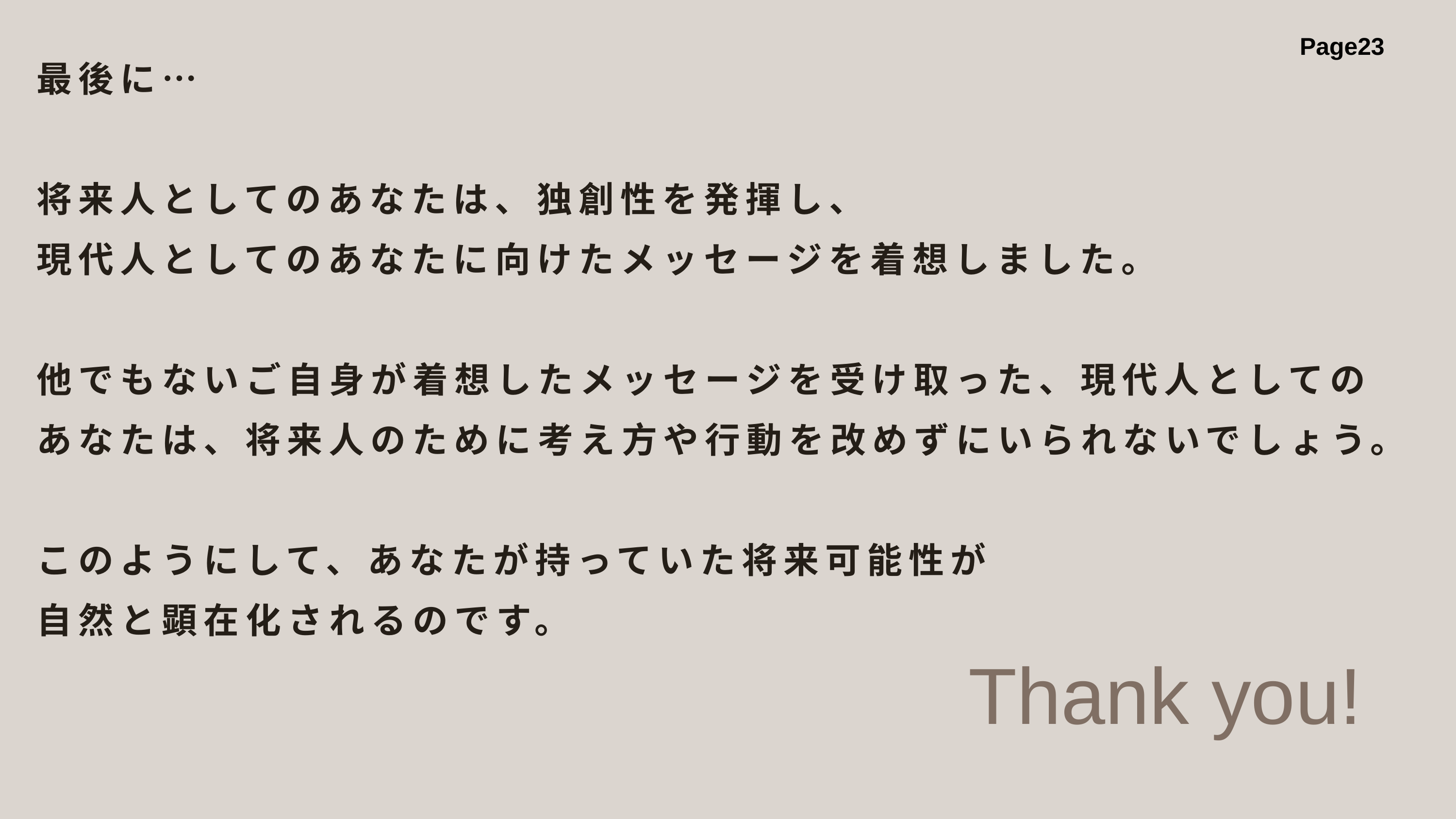

最後に…

将来人としてのあなたは、独創性を発揮し、
現代人としてのあなたに向けたメッセージを着想しました。

他でもないご自身が着想したメッセージを受け取った、現代人としての
あなたは、将来人のために考え方や行動を改めずにいられないでしょう。

このようにして、あなたが持っていた将来可能性が
自然と顕在化されるのです。

Thank you!